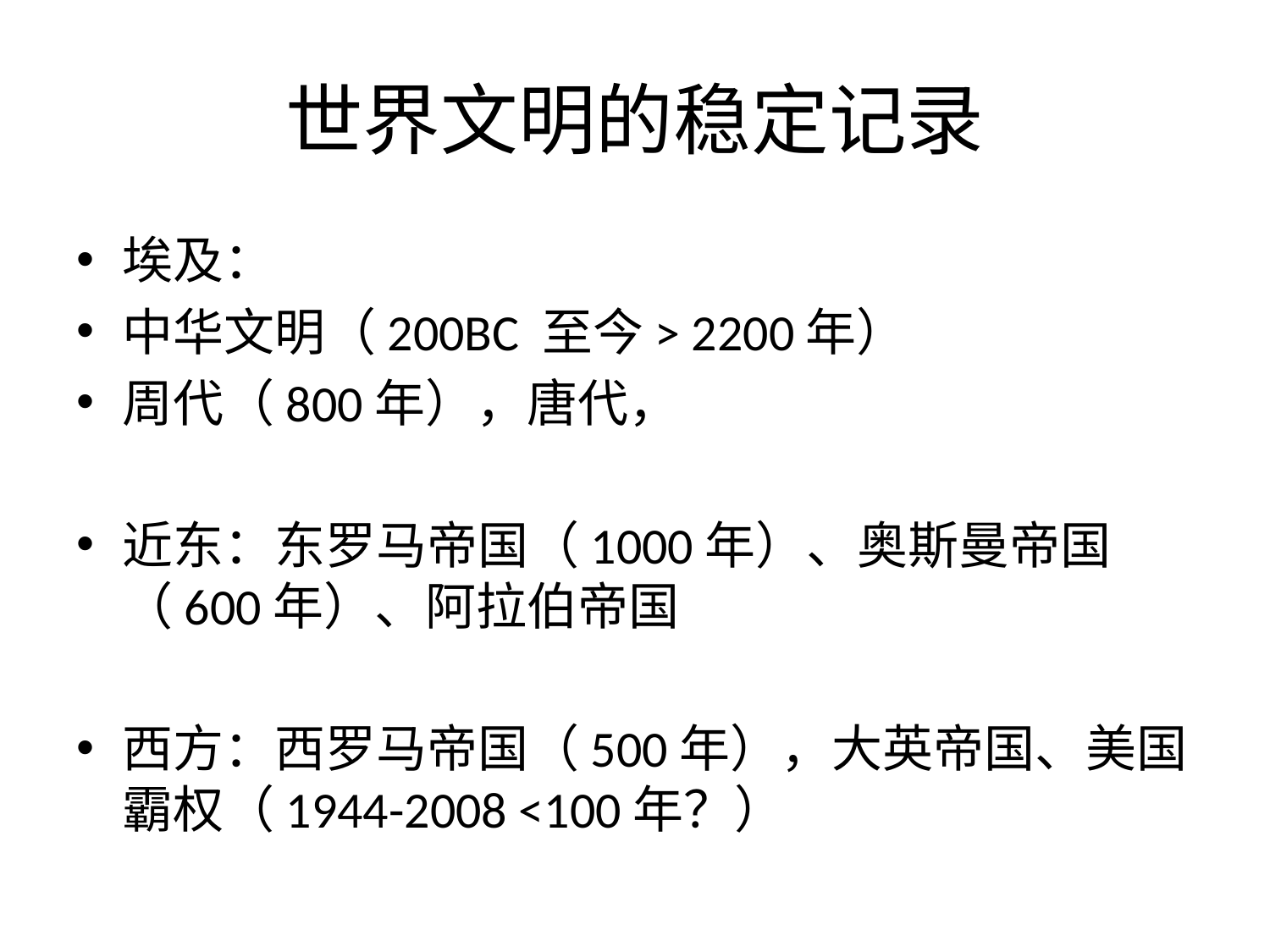

# 世界文明的稳定记录
埃及：
中华文明（200BC 至今> 2200年）
周代（800年），唐代，

近东：东罗马帝国（1000年）、奥斯曼帝国（600年）、阿拉伯帝国

西方：西罗马帝国（500年），大英帝国、美国霸权（1944-2008 <100年？）